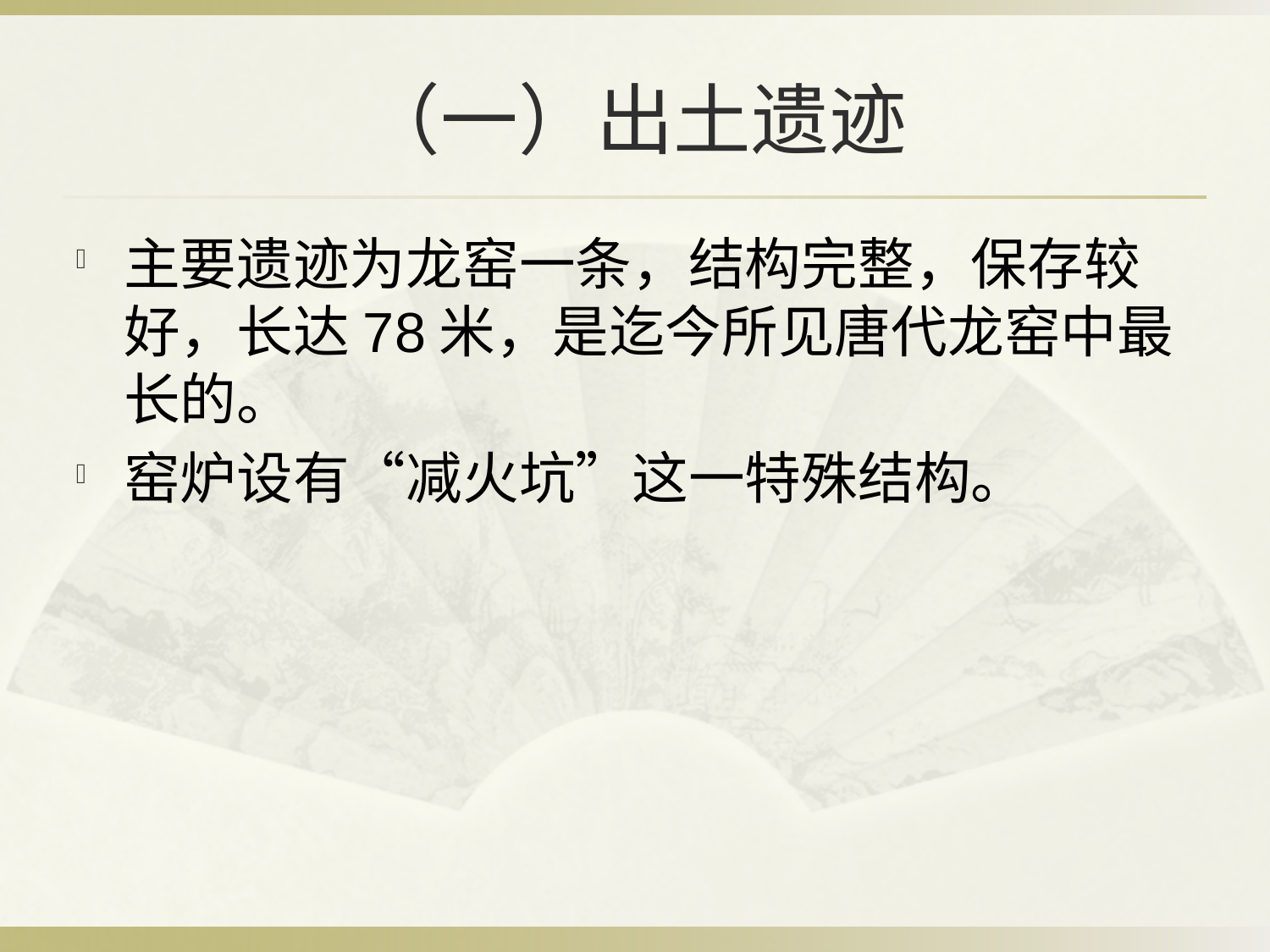

# （一）出土遗迹
主要遗迹为龙窑一条，结构完整，保存较好，长达78米，是迄今所见唐代龙窑中最长的。
窑炉设有“减火坑”这一特殊结构。